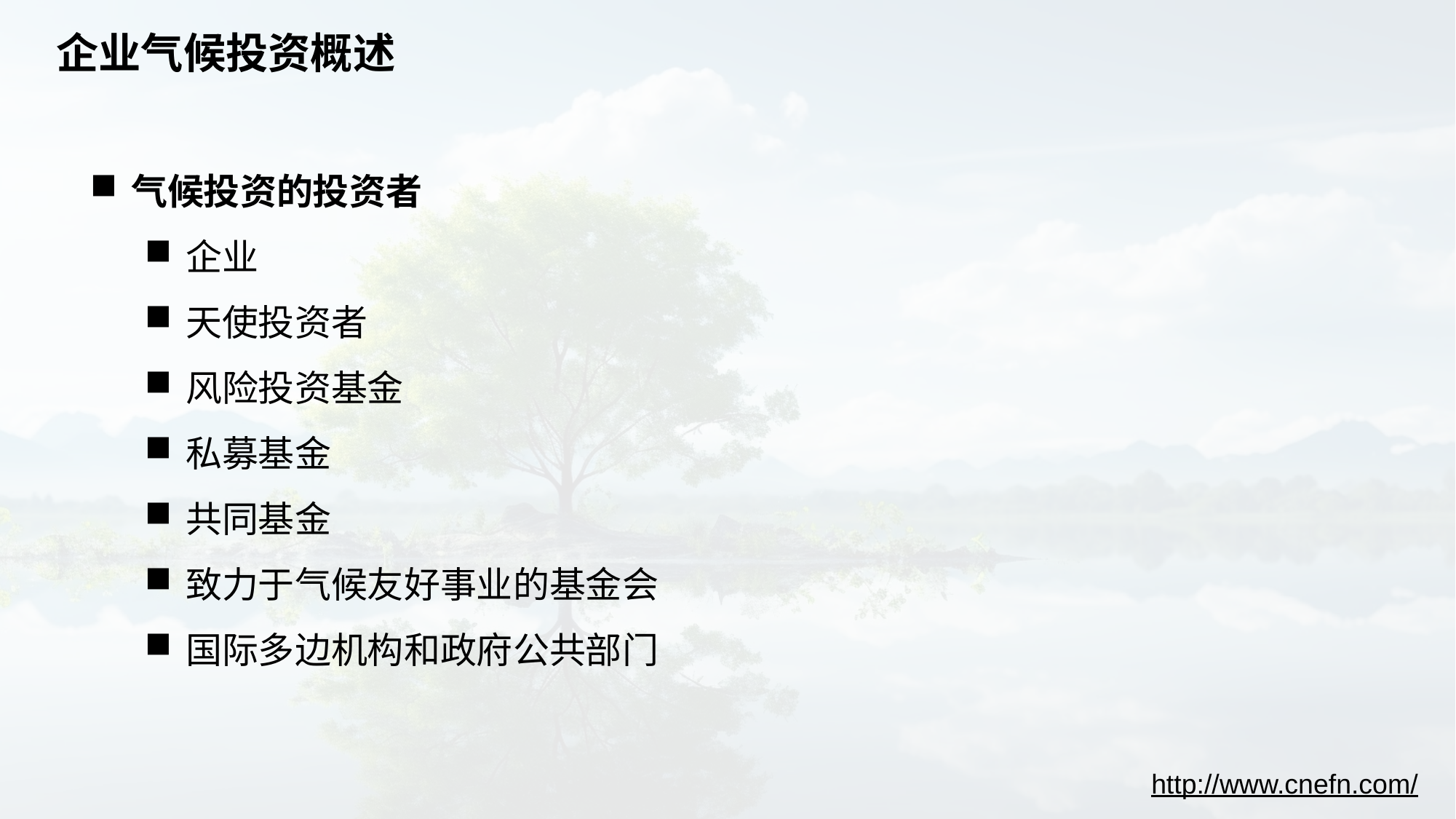

# 企业气候投资概述
气候投资的投资者
企业
天使投资者
风险投资基金
私募基金
共同基金
致力于气候友好事业的基金会
国际多边机构和政府公共部门